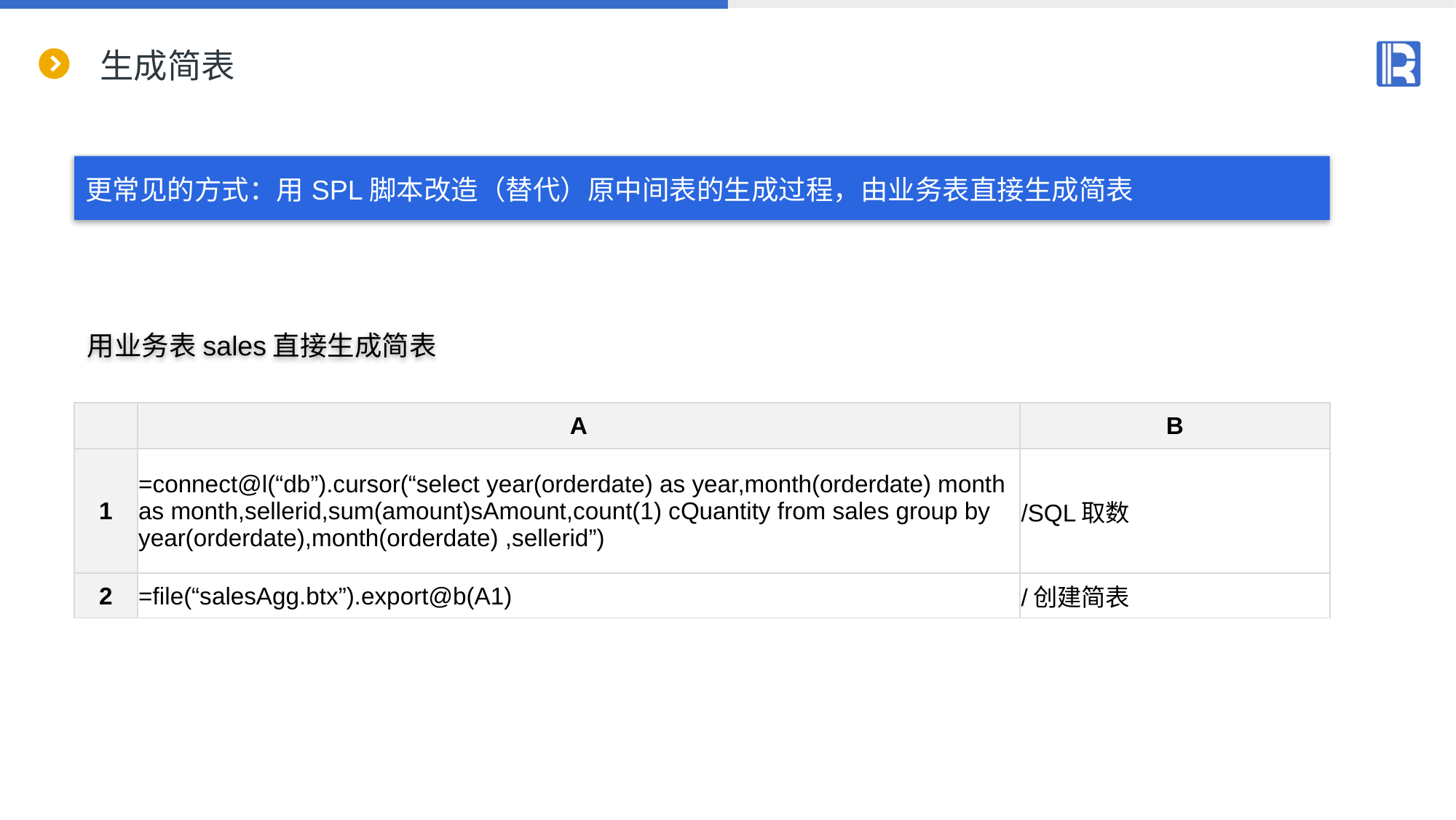

# 生成简表
更常见的方式：用SPL脚本改造（替代）原中间表的生成过程，由业务表直接生成简表
用业务表sales直接生成简表
|  | A | B |
| --- | --- | --- |
| 1 | =connect@l(“db”).cursor(“select year(orderdate) as year,month(orderdate) month as month,sellerid,sum(amount)sAmount,count(1) cQuantity from sales group by year(orderdate),month(orderdate) ,sellerid”) | /SQL取数 |
| 2 | =file(“salesAgg.btx”).export@b(A1) | /创建简表 |